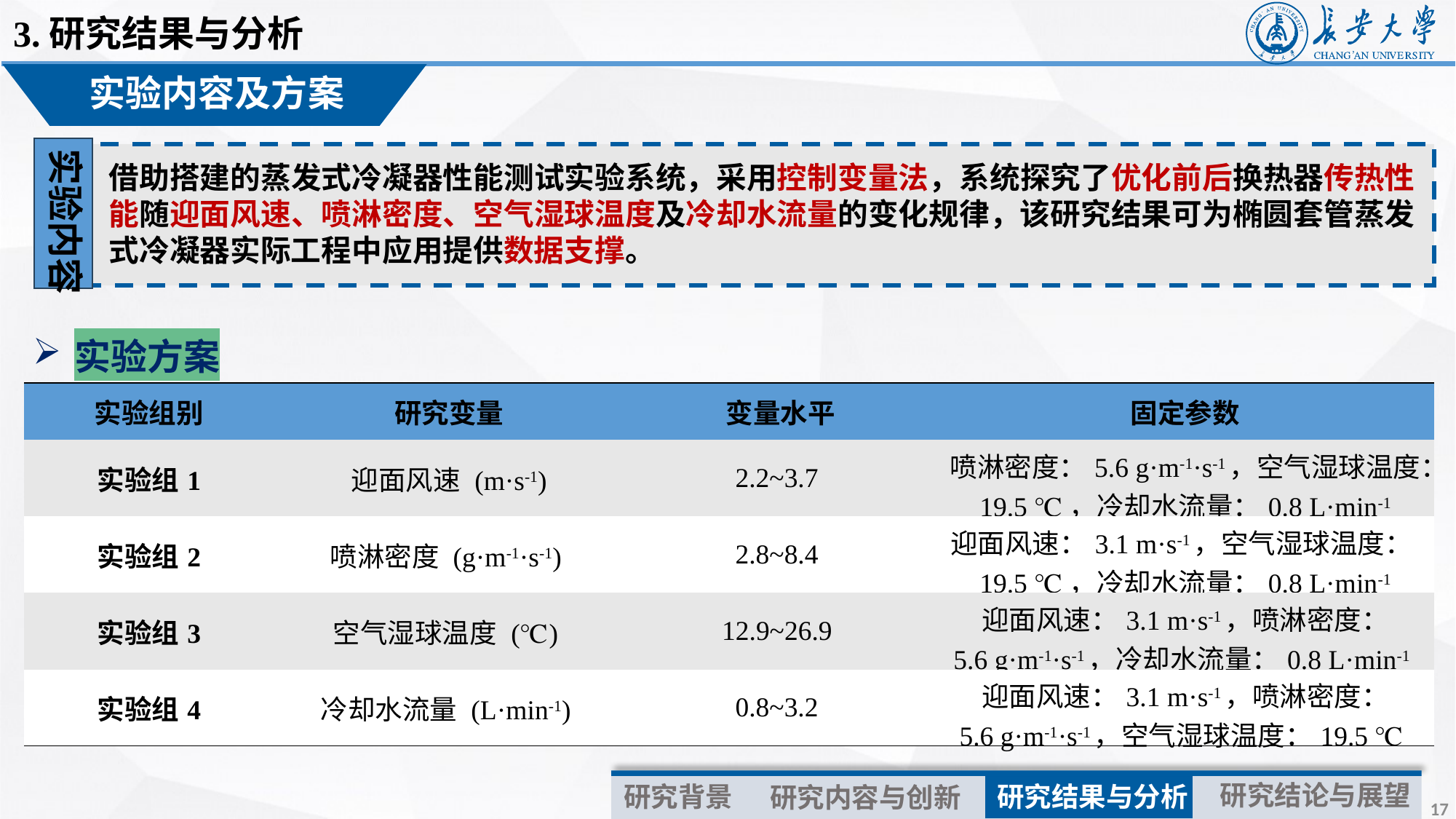

3.研究结果与分析

实验内容及方案
实验内容

借助搭建的蒸发式冷凝器性能测试实验系统，采用控制变量法，系统探究了优化前后换热器传热性能随迎面风速、喷淋密度、空气湿球温度及冷却水流量的变化规律，该研究结果可为椭圆套管蒸发式冷凝器实际工程中应用提供数据支撑。
实验方案
| 实验组别 | 研究变量 | 变量水平 | 固定参数 |
| --- | --- | --- | --- |
| 实验组1 | 迎面风速 (m·s-1) | 2.2~3.7 | 喷淋密度：5.6 g·m-1·s-1，空气湿球温度：19.5 ℃，冷却水流量：0.8 L·min-1 |
| 实验组2 | 喷淋密度 (g·m-1·s-1) | 2.8~8.4 | 迎面风速：3.1 m·s-1，空气湿球温度：19.5 ℃，冷却水流量：0.8 L·min-1 |
| 实验组3 | 空气湿球温度 (℃) | 12.9~26.9 | 迎面风速：3.1 m·s-1，喷淋密度： 5.6 g·m-1·s-1，冷却水流量：0.8 L·min-1 |
| 实验组4 | 冷却水流量 (L·min-1) | 0.8~3.2 | 迎面风速：3.1 m·s-1，喷淋密度： 5.6 g·m-1·s-1，空气湿球温度：19.5 ℃ |

研究结论与展望

研究背景
研究结果与分析
研究内容与创新

17